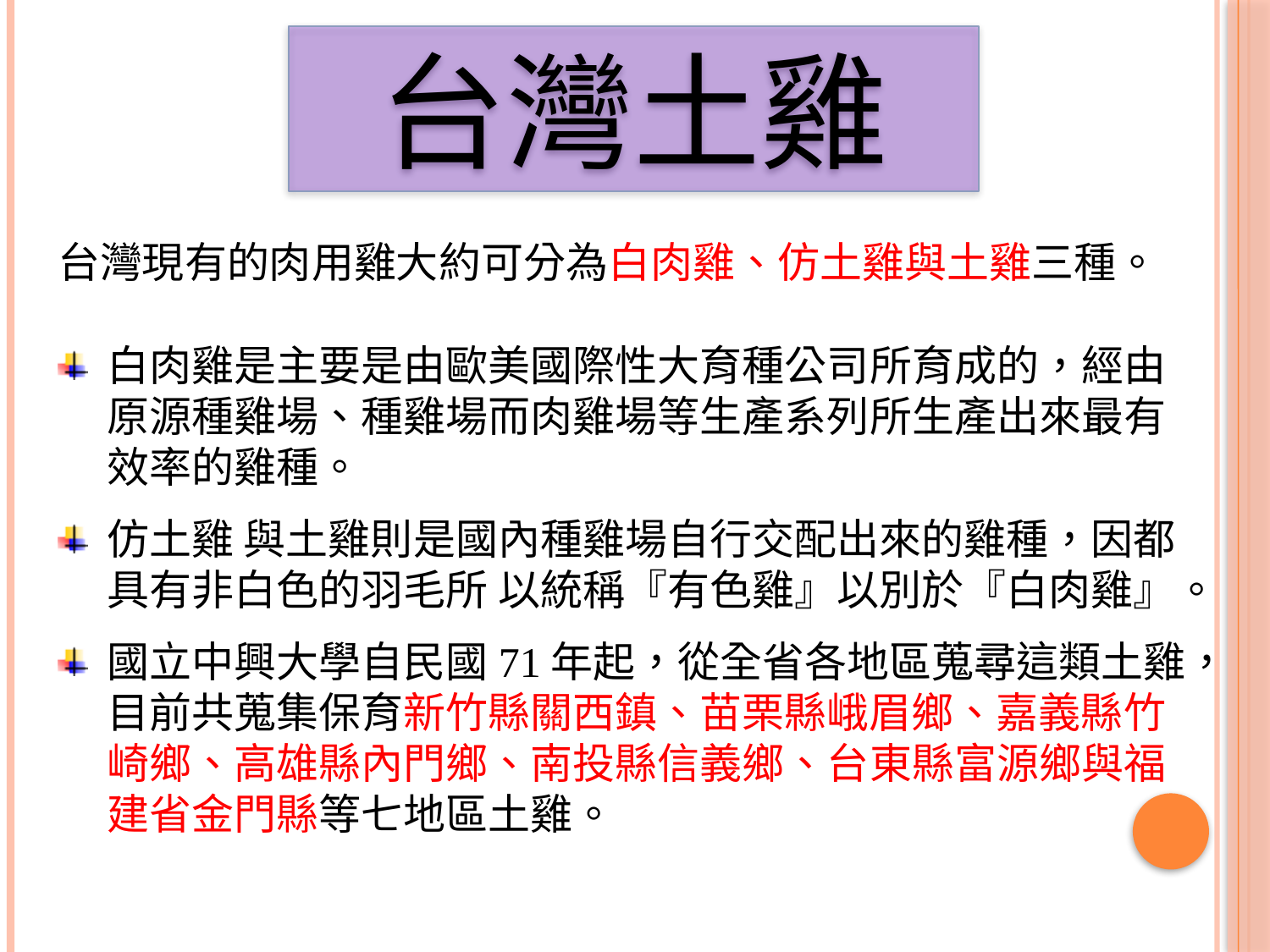

台灣土雞
台灣現有的肉用雞大約可分為白肉雞、仿土雞與土雞三種。
白肉雞是主要是由歐美國際性大育種公司所育成的，經由原源種雞場、種雞場而肉雞場等生產系列所生產出來最有效率的雞種。
仿土雞 與土雞則是國內種雞場自行交配出來的雞種，因都具有非白色的羽毛所 以統稱『有色雞』以別於『白肉雞』。
國立中興大學自民國71年起，從全省各地區蒐尋這類土雞，目前共蒐集保育新竹縣關西鎮、苗栗縣峨眉鄉、嘉義縣竹崎鄉、高雄縣內門鄉、南投縣信義鄉、台東縣富源鄉與福建省金門縣等七地區土雞。